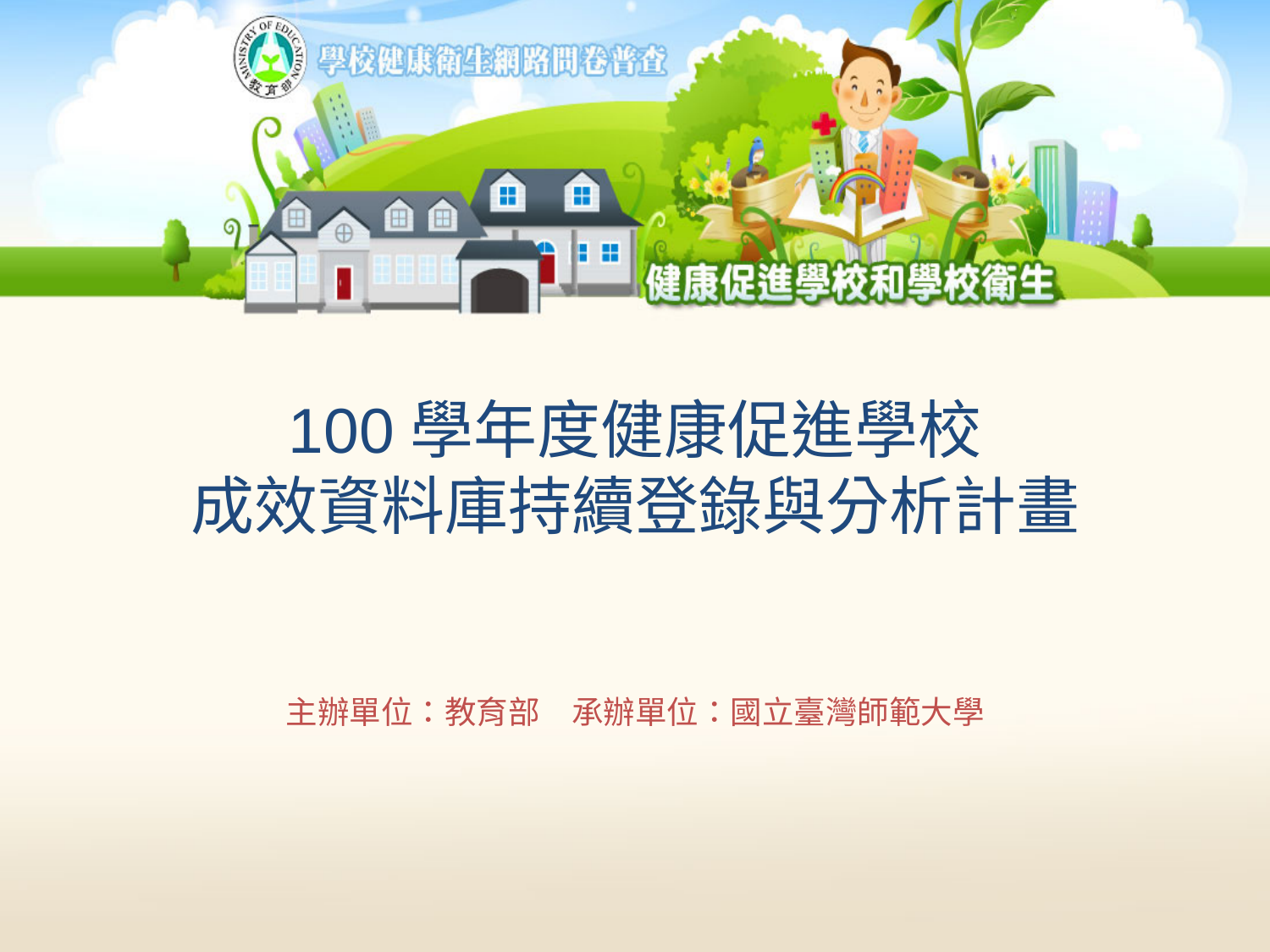

# 100學年度健康促進學校 成效資料庫持續登錄與分析計畫
主辦單位：教育部　承辦單位：國立臺灣師範大學